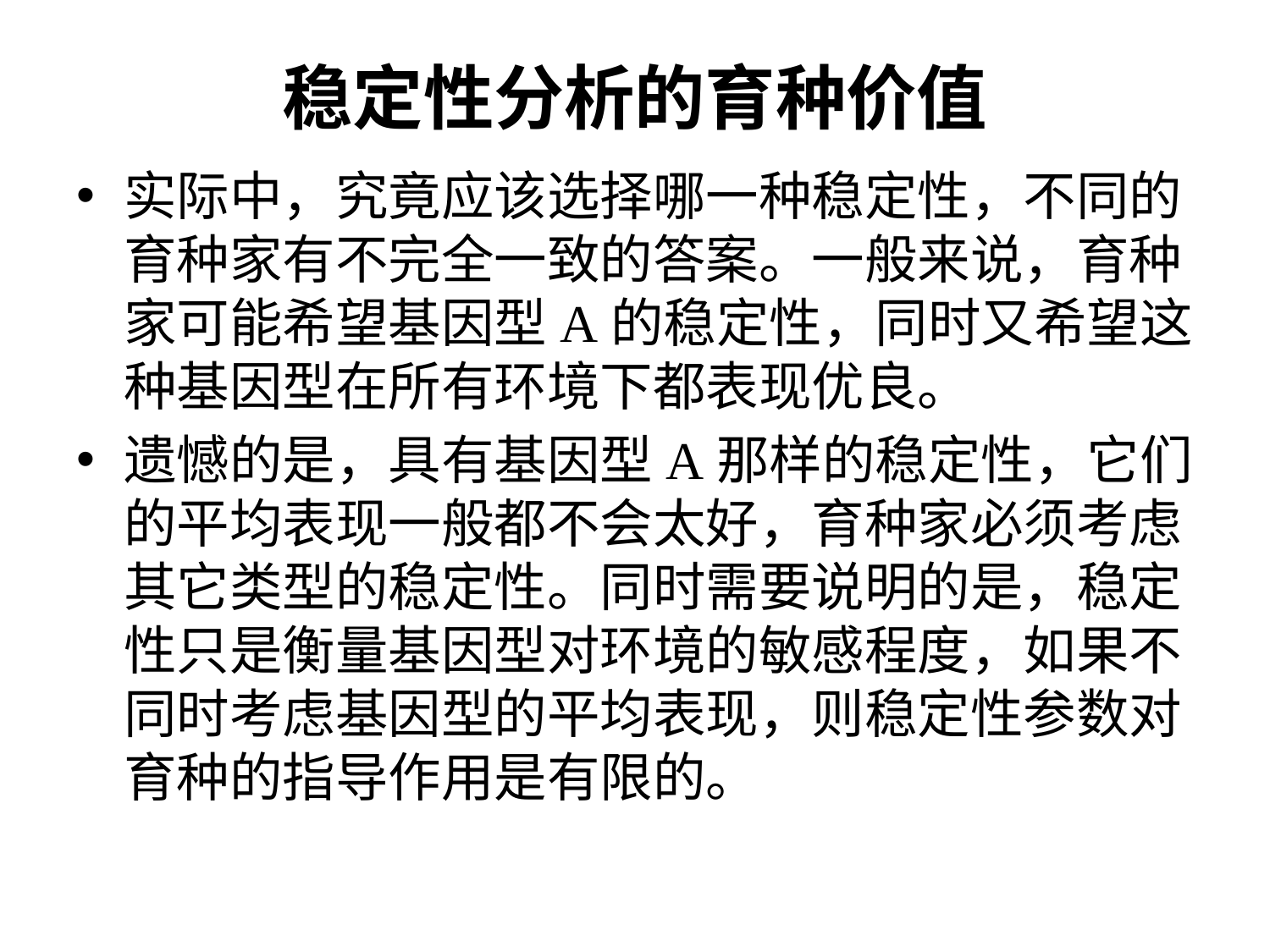

# 稳定性分析的育种价值
实际中，究竟应该选择哪一种稳定性，不同的育种家有不完全一致的答案。一般来说，育种家可能希望基因型A的稳定性，同时又希望这种基因型在所有环境下都表现优良。
遗憾的是，具有基因型A那样的稳定性，它们的平均表现一般都不会太好，育种家必须考虑其它类型的稳定性。同时需要说明的是，稳定性只是衡量基因型对环境的敏感程度，如果不同时考虑基因型的平均表现，则稳定性参数对育种的指导作用是有限的。